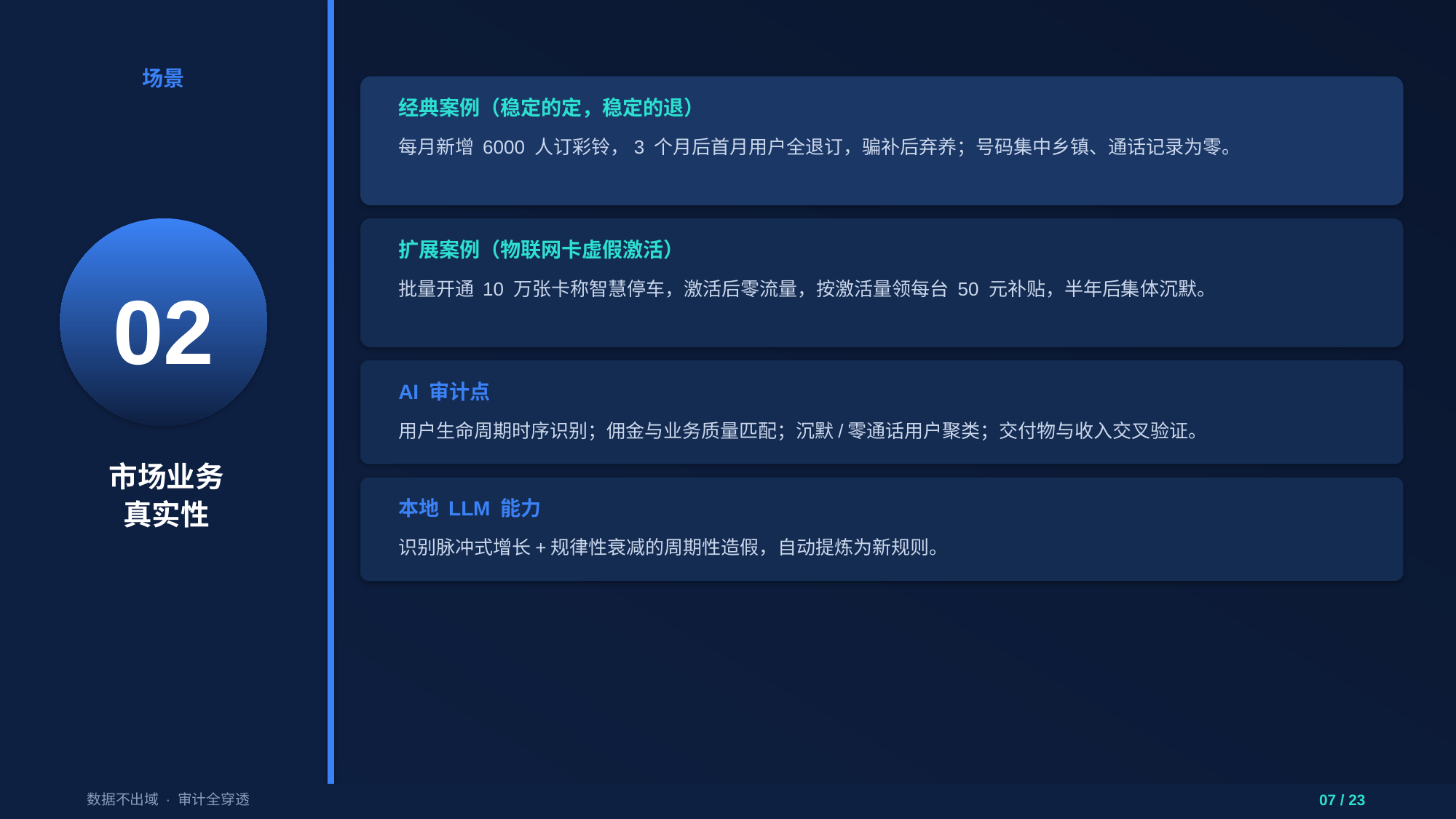

场景

经典案例（稳定的定，稳定的退）
每月新增 6000 人订彩铃，3 个月后首月用户全退订，骗补后弃养；号码集中乡镇、通话记录为零。

02
扩展案例（物联网卡虚假激活）
批量开通 10 万张卡称智慧停车，激活后零流量，按激活量领每台 50 元补贴，半年后集体沉默。

AI 审计点
用户生命周期时序识别；佣金与业务质量匹配；沉默/零通话用户聚类；交付物与收入交叉验证。
市场业务
真实性

本地 LLM 能力
识别脉冲式增长+规律性衰减的周期性造假，自动提炼为新规则。
数据不出域 · 审计全穿透
07 / 23